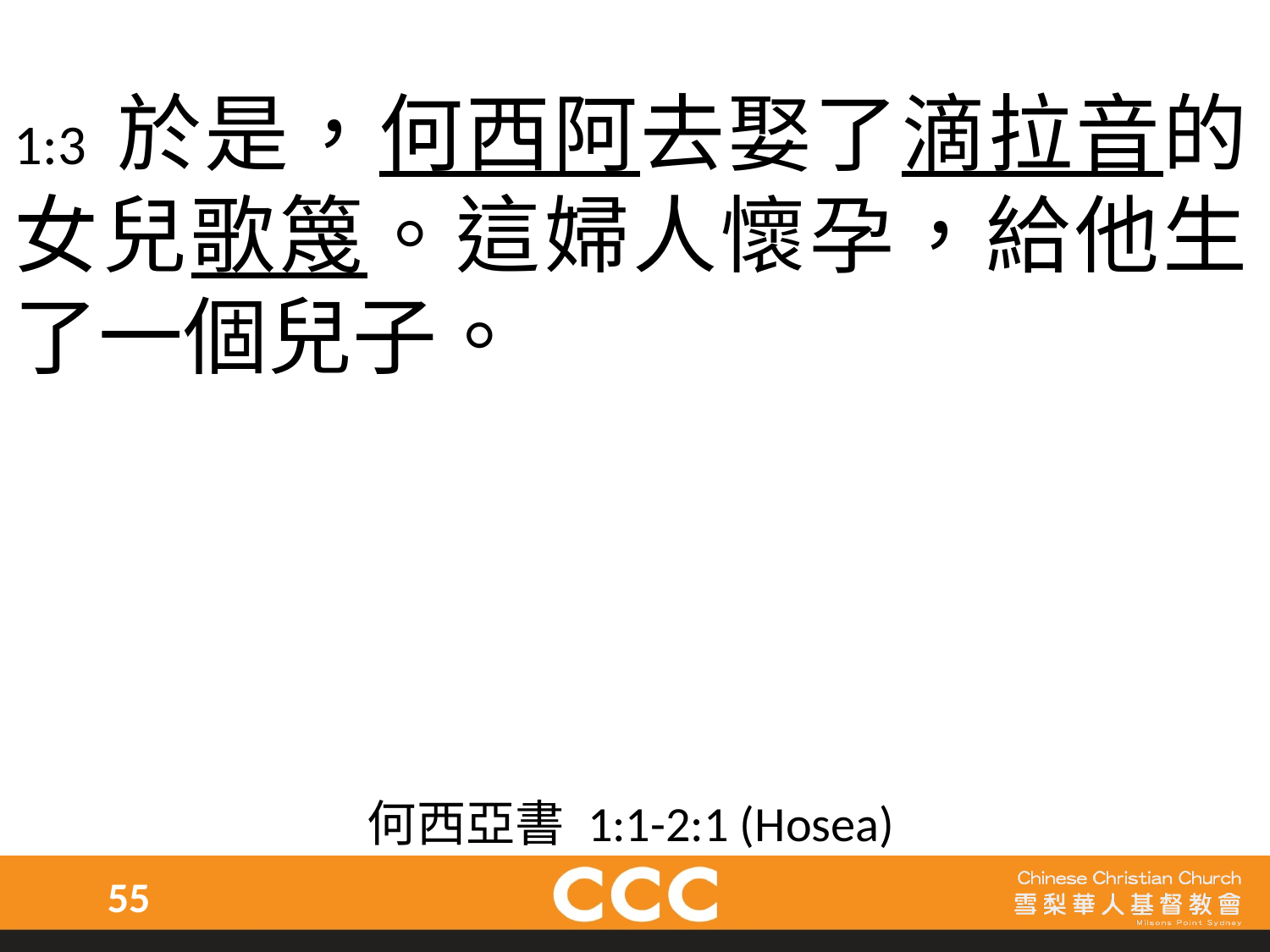

1:3 於是，何西阿去娶了滴拉音的女兒歌篾。這婦人懷孕，給他生了一個兒子。
何西亞書 1:1-2:1 (Hosea)
55